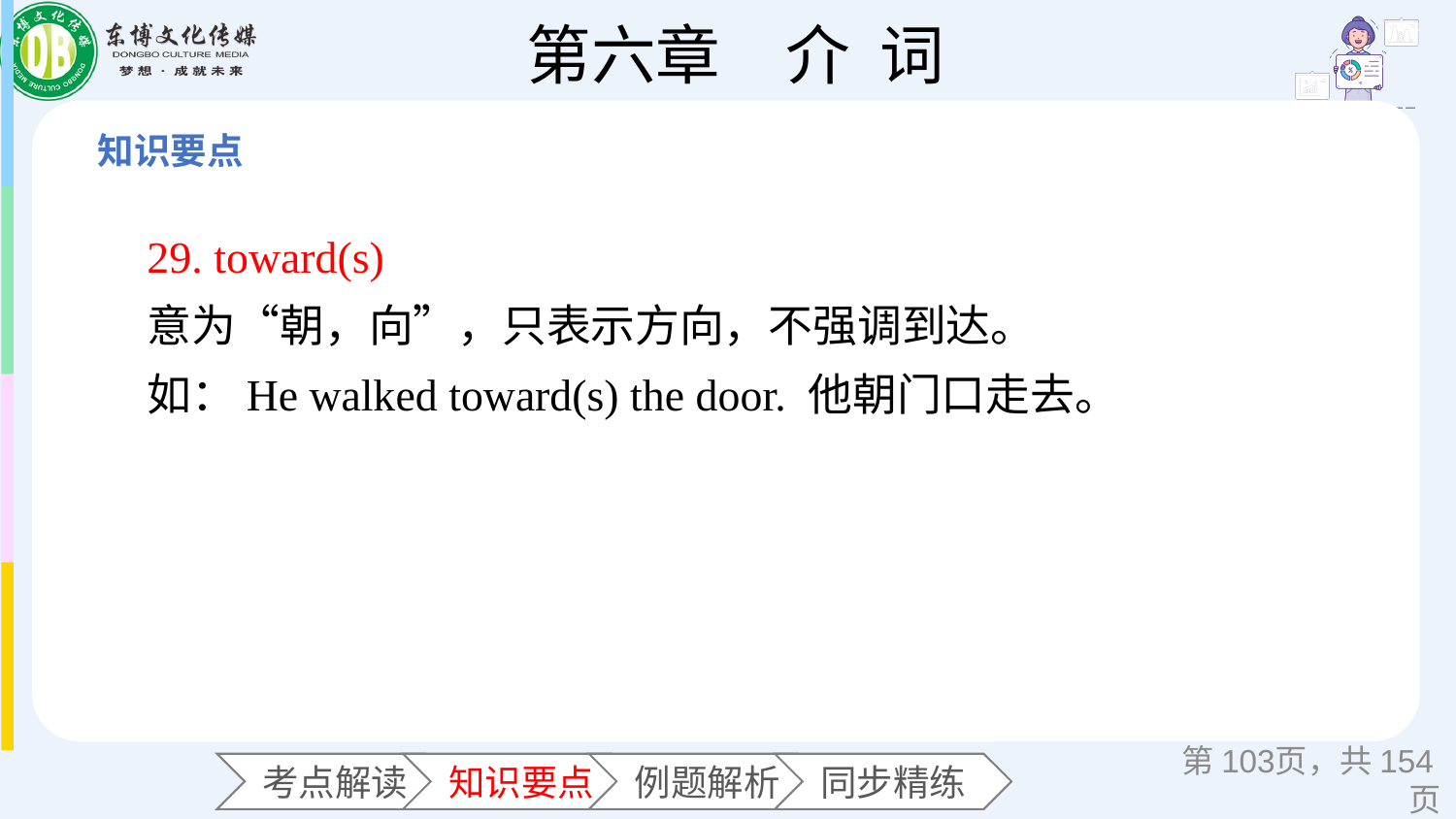

29. toward(s)
意为“朝，向”，只表示方向，不强调到达。
如：He walked toward(s) the door. 他朝门口走去。
第103页，共154页